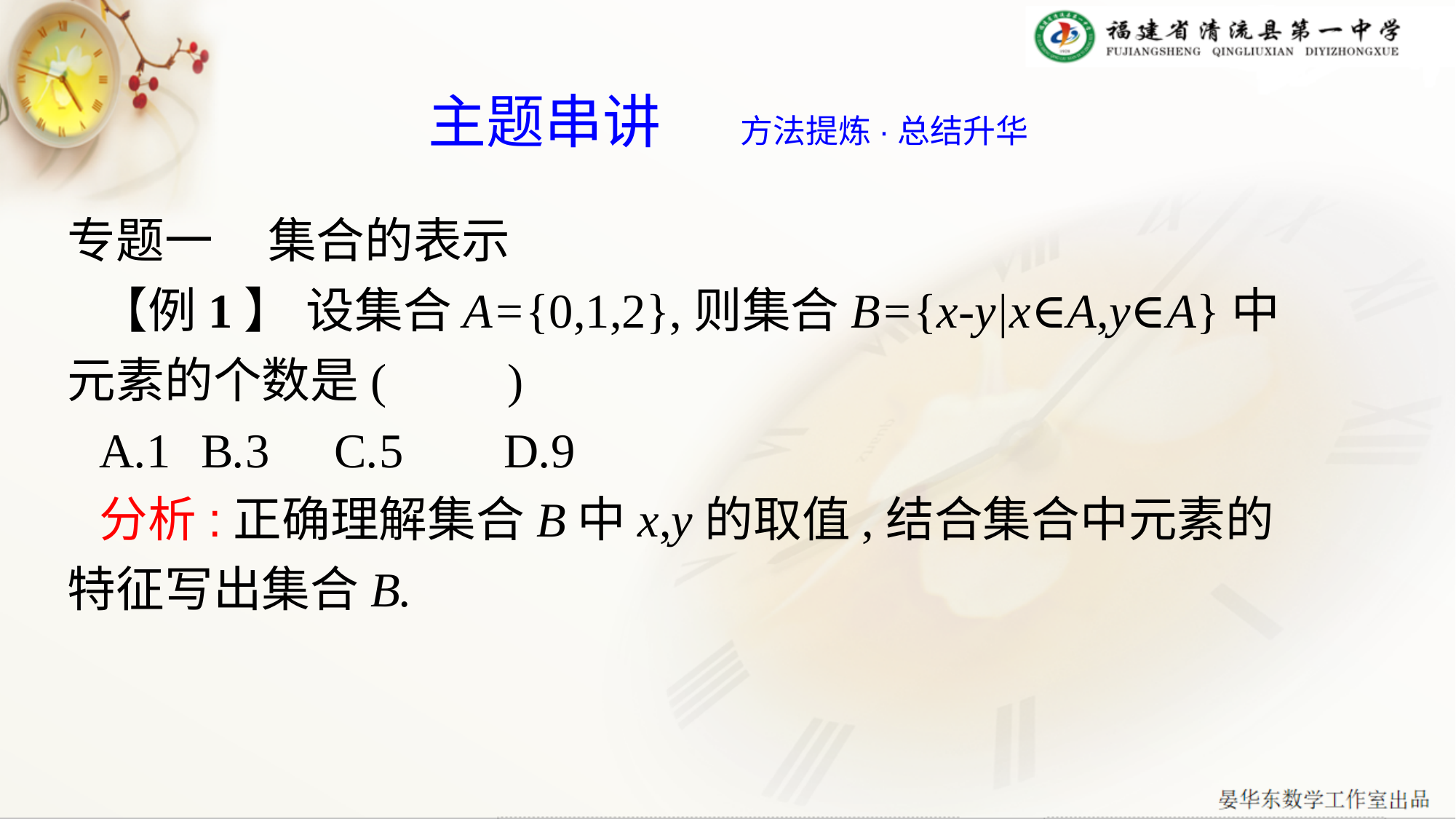

主题串讲      方法提炼·总结升华
专题一     集合的表示
【例1】 设集合A={0,1,2},则集合B={x-y|x∈A,y∈A}中元素的个数是(　　)
A.1	  B.3	    C.5	D.9
分析:正确理解集合B中x,y的取值,结合集合中元素的特征写出集合B.